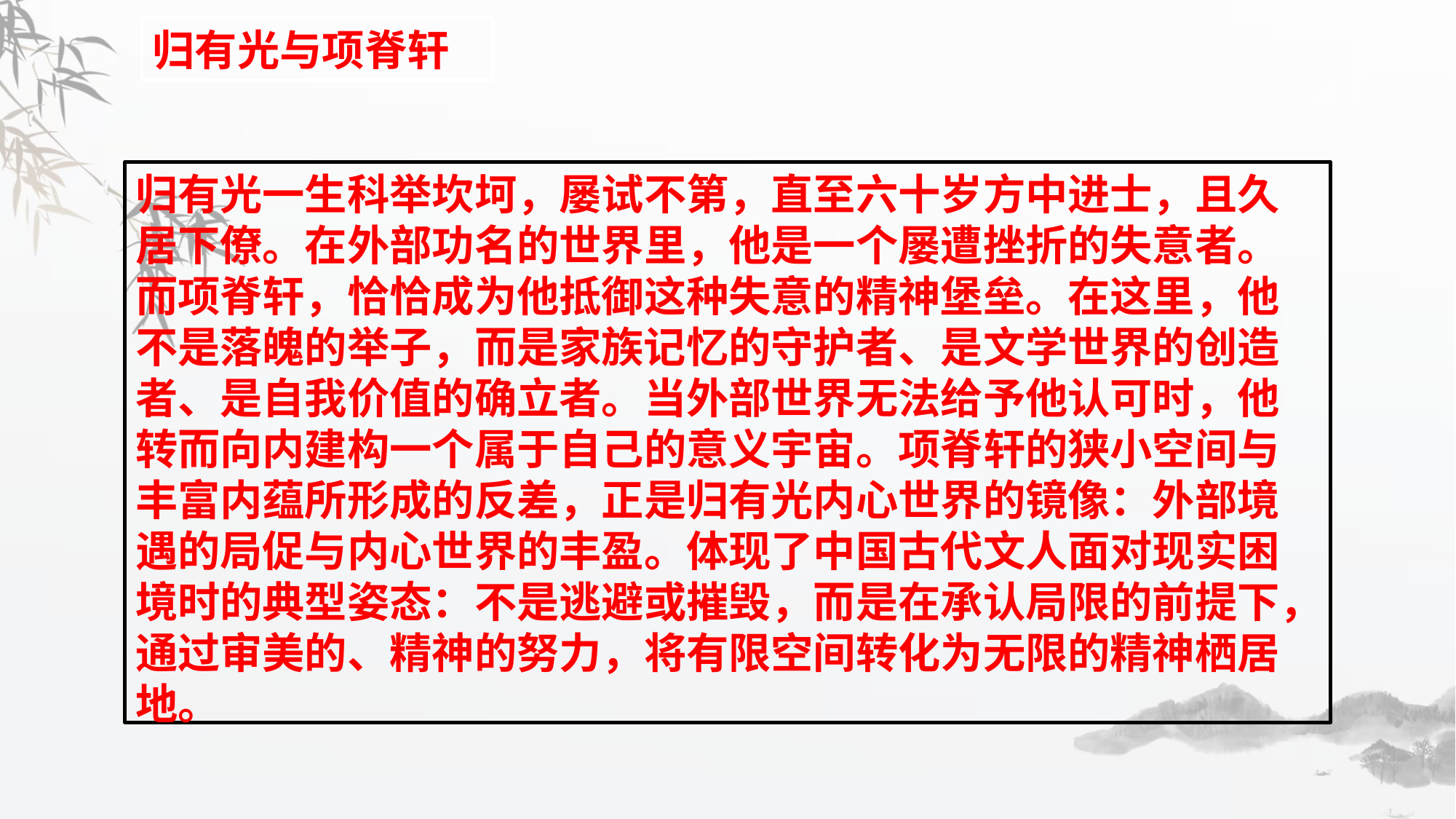

归有光与项脊轩
归有光一生科举坎坷，屡试不第，直至六十岁方中进士，且久居下僚。在外部功名的世界里，他是一个屡遭挫折的失意者。而项脊轩，恰恰成为他抵御这种失意的精神堡垒。在这里，他不是落魄的举子，而是家族记忆的守护者、是文学世界的创造者、是自我价值的确立者。当外部世界无法给予他认可时，他转而向内建构一个属于自己的意义宇宙。项脊轩的狭小空间与丰富内蕴所形成的反差，正是归有光内心世界的镜像：外部境遇的局促与内心世界的丰盈。体现了中国古代文人面对现实困境时的典型姿态：不是逃避或摧毁，而是在承认局限的前提下，通过审美的、精神的努力，将有限空间转化为无限的精神栖居地。